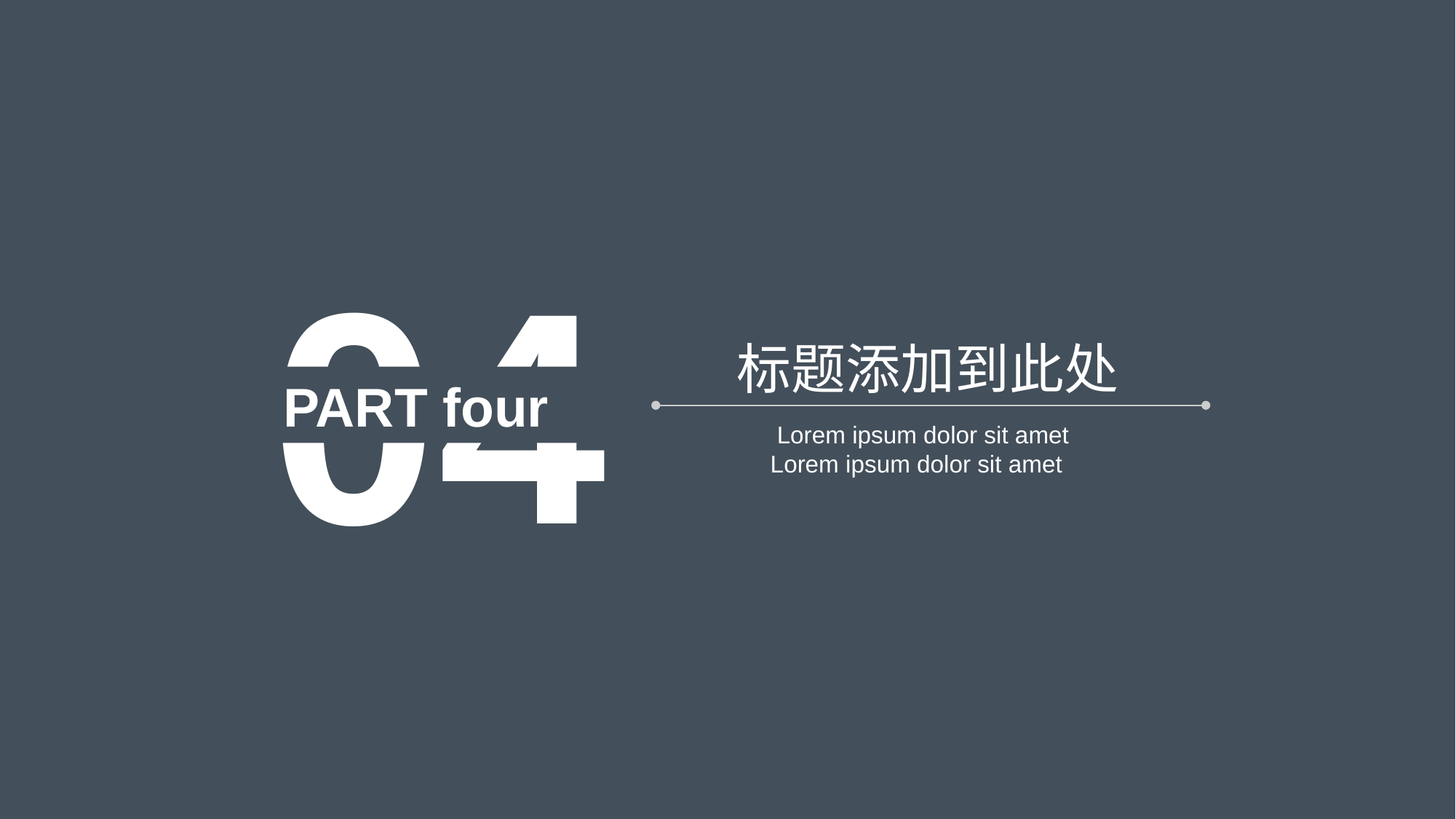

04
标题添加到此处
      PART four
Lorem ipsum dolor sit amet
Lorem ipsum dolor sit amet